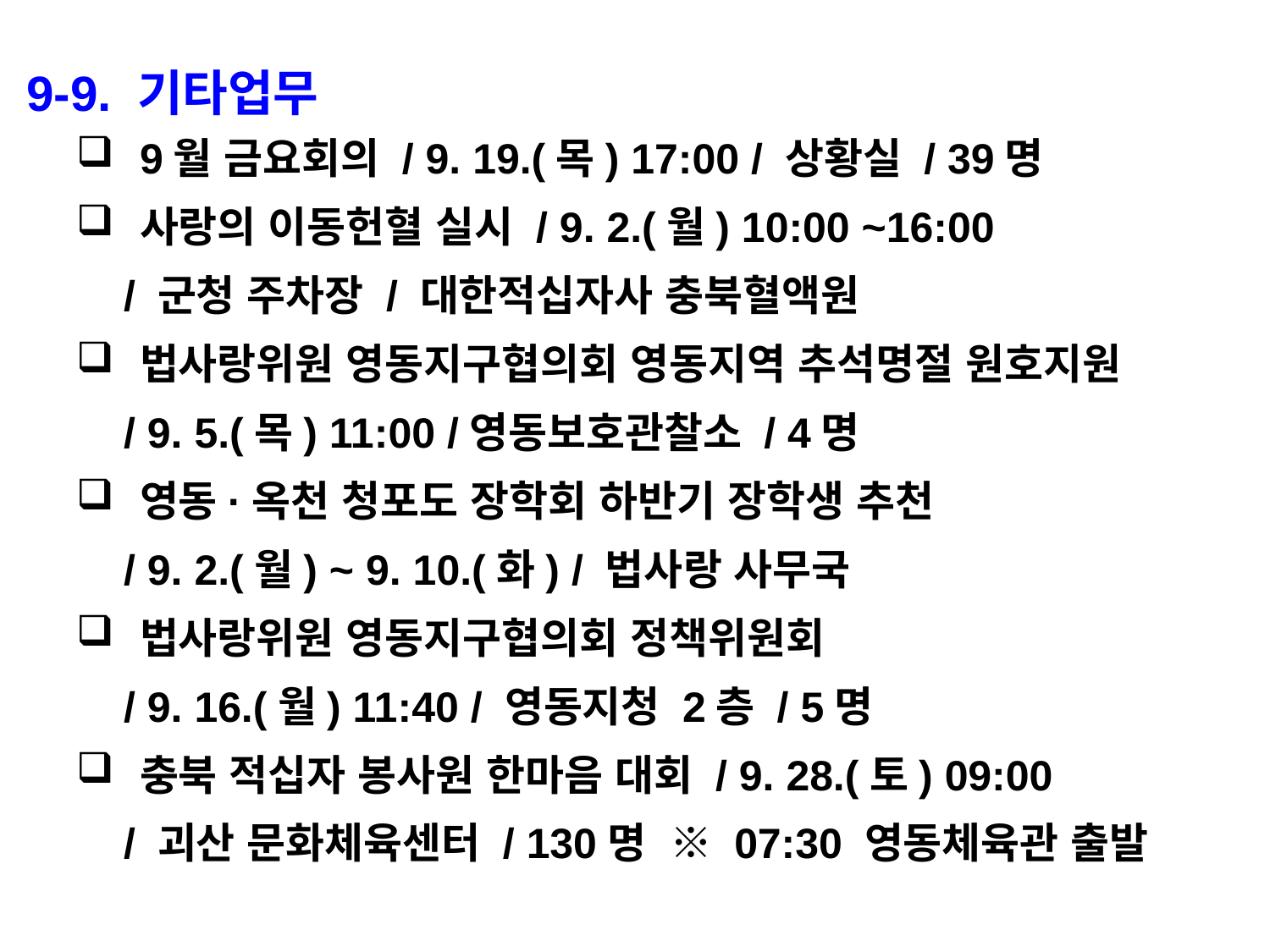

9-9. 기타업무
9월 금요회의 / 9. 19.(목) 17:00 / 상황실 / 39명
사랑의 이동헌혈 실시 / 9. 2.(월) 10:00 ~16:00
    / 군청 주차장 / 대한적십자사 충북혈액원
법사랑위원 영동지구협의회 영동지역 추석명절 원호지원
    / 9. 5.(목) 11:00 /영동보호관찰소 / 4명
영동·옥천 청포도 장학회 하반기 장학생 추천
    / 9. 2.(월) ~ 9. 10.(화) / 법사랑 사무국
법사랑위원 영동지구협의회 정책위원회
    / 9. 16.(월) 11:40 / 영동지청 2층 / 5명
충북 적십자 봉사원 한마음 대회 / 9. 28.(토) 09:00
    / 괴산 문화체육센터 / 130명  ※ 07:30 영동체육관 출발